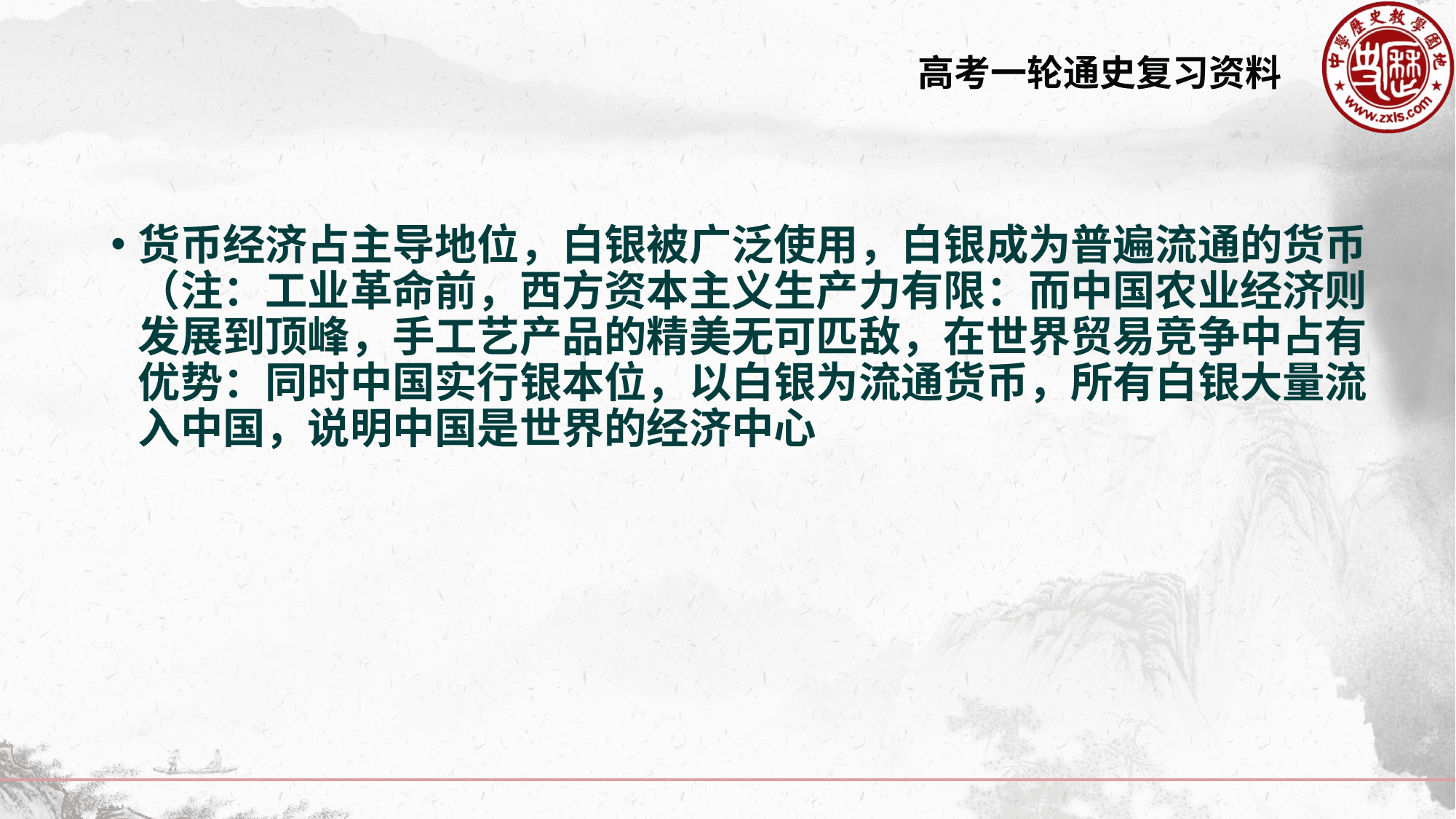

#
货币经济占主导地位，白银被广泛使用，白银成为普遍流通的货币（注：工业革命前，西方资本主义生产力有限：而中国农业经济则发展到顶峰，手工艺产品的精美无可匹敌，在世界贸易竞争中占有优势：同时中国实行银本位，以白银为流通货币，所有白银大量流入中国，说明中国是世界的经济中心